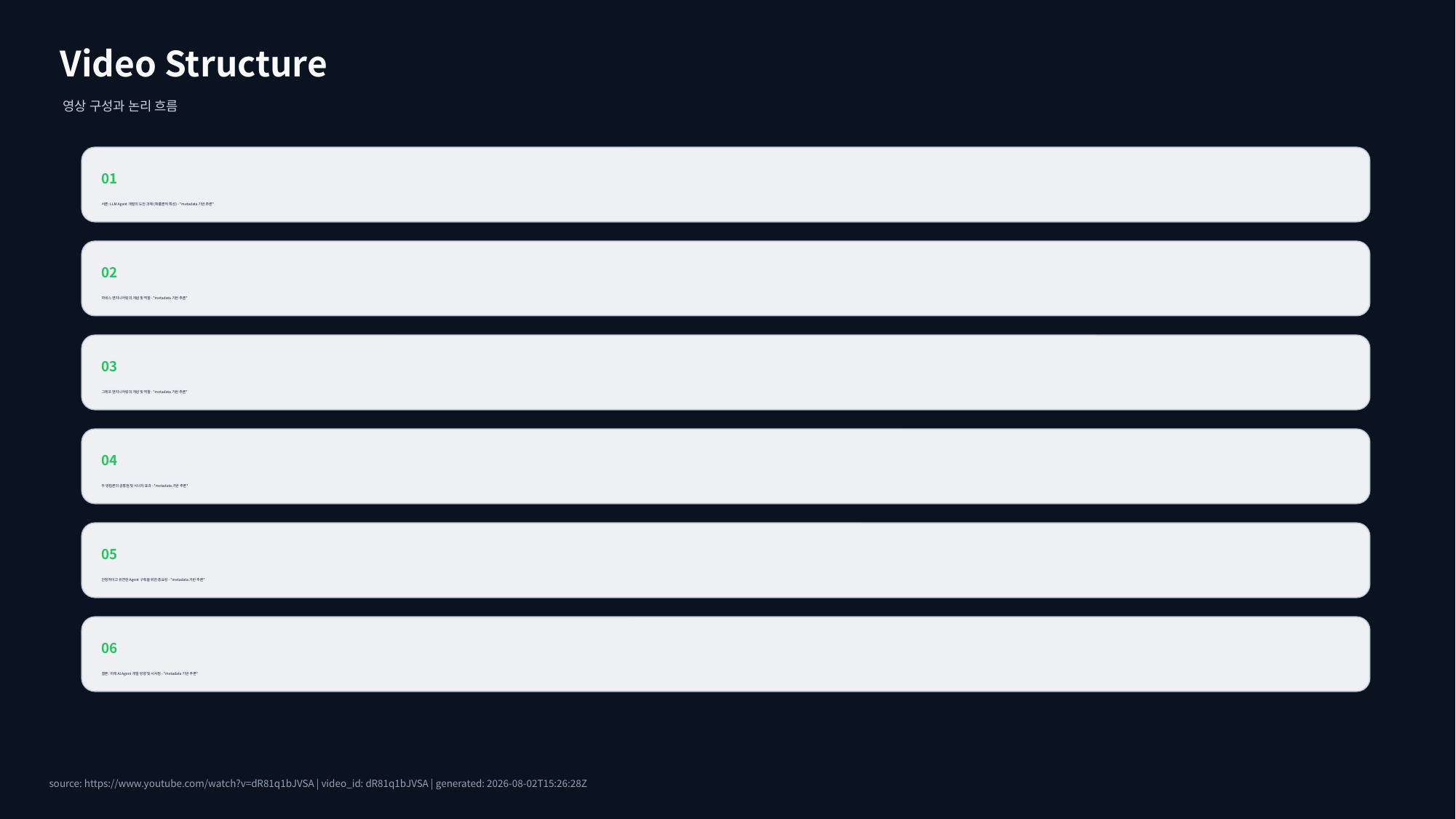

Video Structure
영상 구성과 논리 흐름

01
서론: LLM Agent 개발의 도전 과제 (확률론적 특성) - *metadata 기반 추론*

02
하네스 엔지니어링의 개념 및 역할 - *metadata 기반 추론*

03
그래프 엔지니어링의 개념 및 역할 - *metadata 기반 추론*

04
두 방법론의 공통점 및 시너지 효과 - *metadata 기반 추론*

05
안정적이고 유연한 Agent 구축을 위한 중요성 - *metadata 기반 추론*

06
결론: 미래 AI Agent 개발 방향 및 시사점 - *metadata 기반 추론*
source: https://www.youtube.com/watch?v=dR81q1bJVSA | video_id: dR81q1bJVSA | generated: 2026-08-02T15:26:28Z